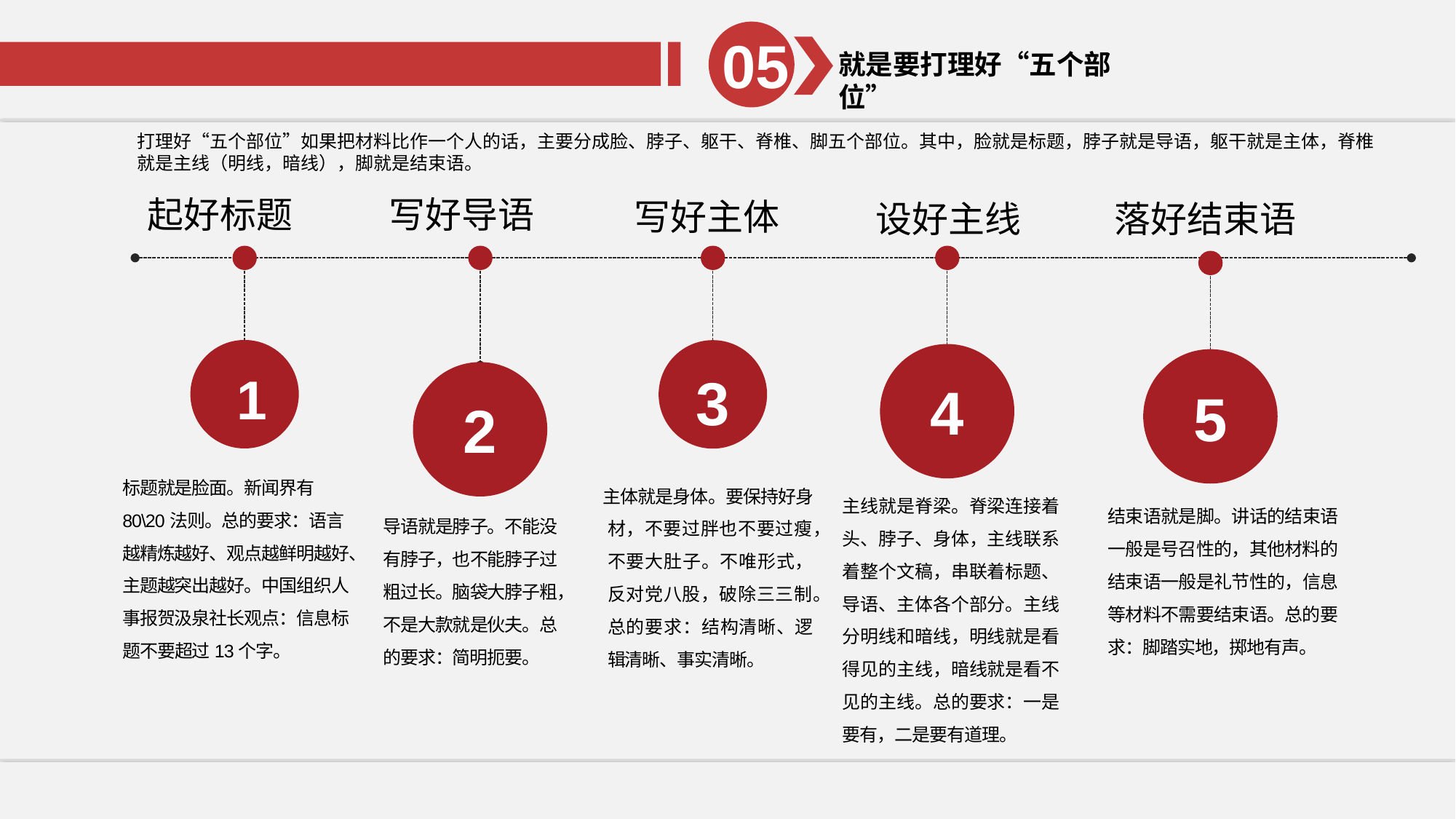

05

就是要打理好“五个部位”

05

就是要打理好“五个部位”

打理好“五个部位”如果把材料比作一个人的话，主要分成脸、脖子、躯干、脊椎、脚五个部位。其中，脸就是标题，脖子就是导语，躯干就是主体，脊椎就是主线（明线，暗线），脚就是结束语。
起好标题
写好导语
写好主体
设好主线
落好结束语

1
3

4
5
2
标题就是脸面。新闻界有80\20法则。总的要求：语言越精炼越好、观点越鲜明越好、主题越突出越好。中国组织人事报贺汲泉社长观点：信息标题不要超过13个字。
主体就是身体。要保持好身材，不要过胖也不要过瘦，不要大肚子。不唯形式，反对党八股，破除三三制。总的要求：结构清晰、逻辑清晰、事实清晰。
主线就是脊梁。脊梁连接着头、脖子、身体，主线联系着整个文稿，串联着标题、导语、主体各个部分。主线分明线和暗线，明线就是看得见的主线，暗线就是看不见的主线。总的要求：一是要有，二是要有道理。
结束语就是脚。讲话的结束语一般是号召性的，其他材料的结束语一般是礼节性的，信息等材料不需要结束语。总的要求：脚踏实地，掷地有声。
导语就是脖子。不能没有脖子，也不能脖子过粗过长。脑袋大脖子粗，不是大款就是伙夫。总的要求：简明扼要。